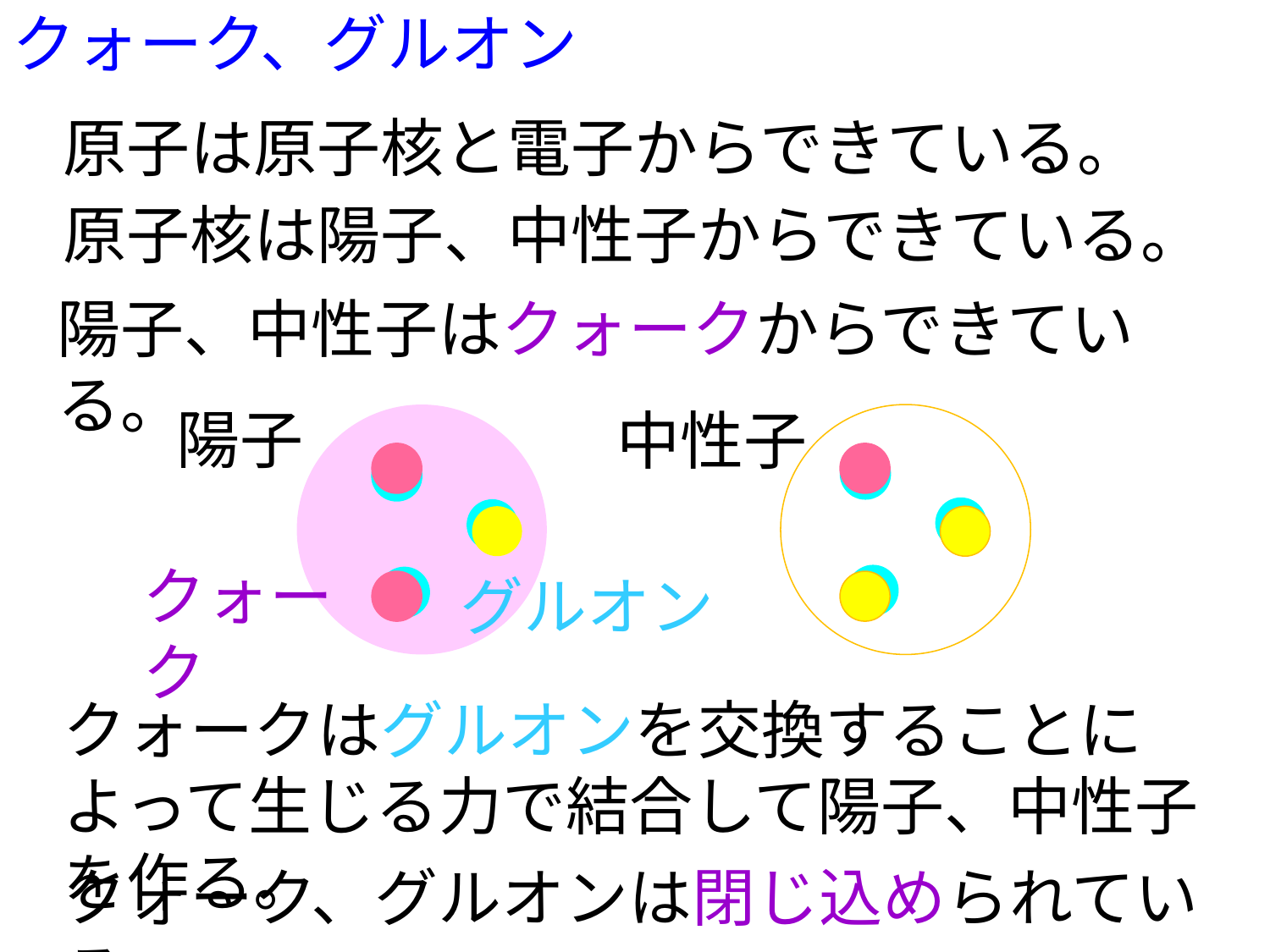

クォーク、グルオン
原子は原子核と電子からできている。
原子核は陽子、中性子からできている。
陽子、中性子はクォークからできている。
陽子
中性子

クォーク
グルオン

クォークはグルオンを交換することによって生じる力で結合して陽子、中性子を作る。
クォーク、グルオンは閉じ込められている。